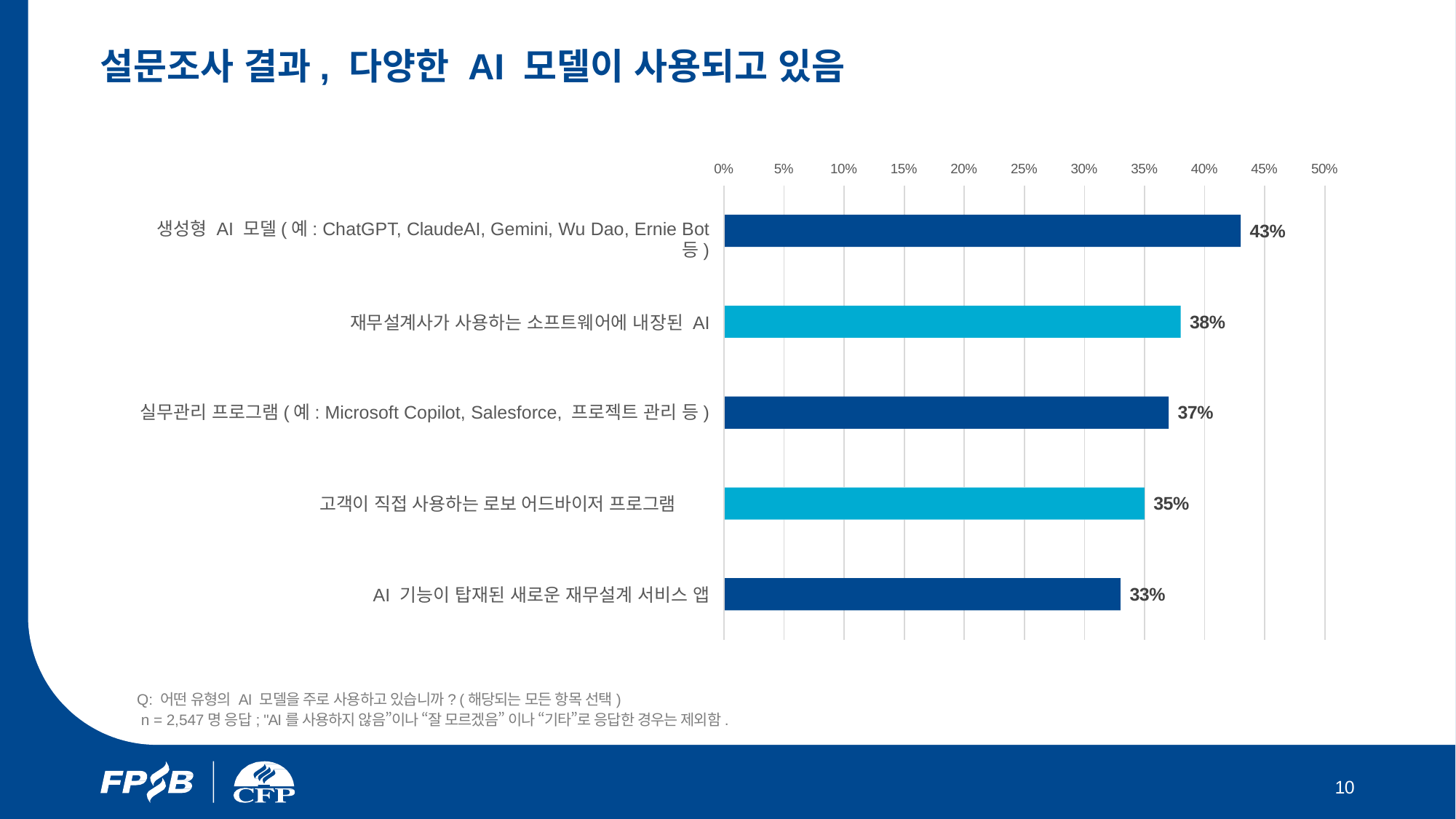

# 설문조사 결과, 다양한 AI 모델이 사용되고 있음
0%
5%
10%
15%
20%
25%
30%
35%
40%
45%
50%

생성형 AI 모델(예: ChatGPT, ClaudeAI, Gemini, Wu Dao, Ernie Bot 등)
43%
38%
재무설계사가 사용하는 소프트웨어에 내장된 AI
실무관리 프로그램(예: Microsoft Copilot, Salesforce, 프로젝트 관리 등)
37%
35%
고객이 직접 사용하는 로보 어드바이저 프로그램
33%
AI 기능이 탑재된 새로운 재무설계 서비스 앱
Q: 어떤 유형의 AI 모델을 주로 사용하고 있습니까? (해당되는 모든 항목 선택)
 n = 2,547명 응답; "AI를 사용하지 않음”이나 “잘 모르겠음” 이나 “기타”로 응답한 경우는 제외함.
10